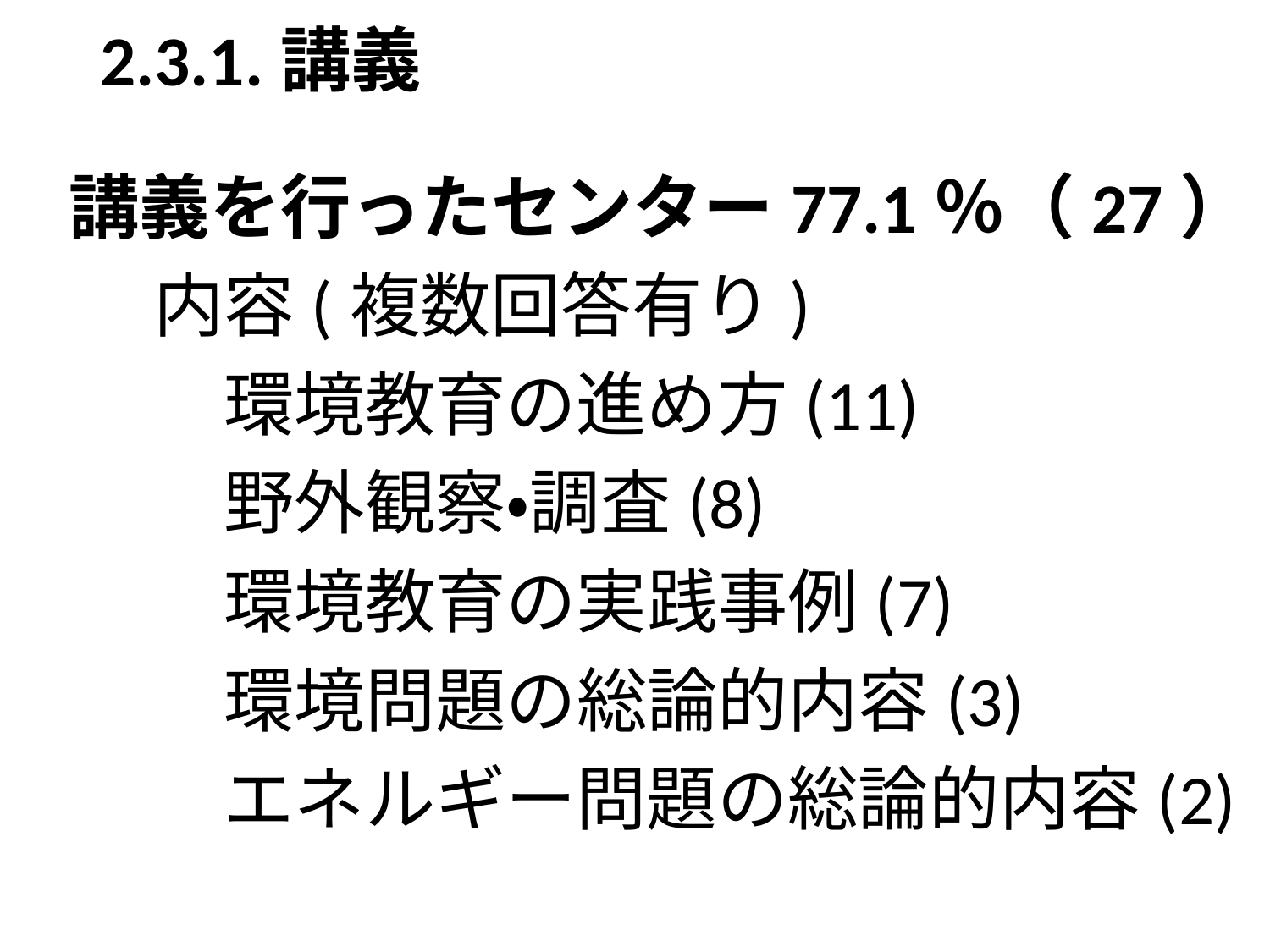

# 2.3.1.講義
　講義を行ったセンター77.1％（27）
　　内容(複数回答有り)
　　　環境教育の進め方(11)
　　　野外観察・調査(8)
　　　環境教育の実践事例(7)
　　　環境問題の総論的内容(3)
　　　エネルギー問題の総論的内容(2)